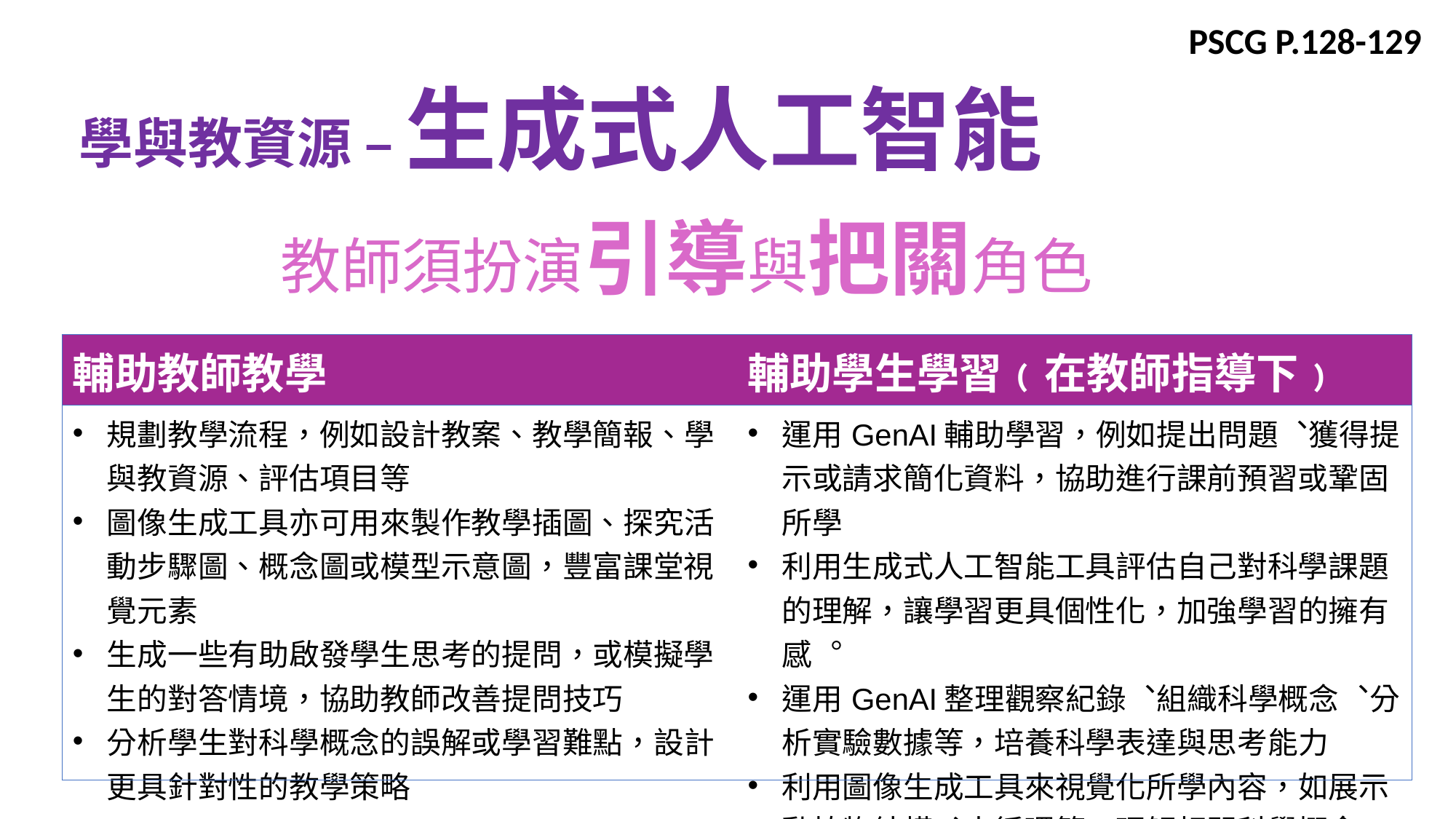

PSCG P.128-129
學與教資源 – 生成式人工智能
教師須扮演引導與把關角色
| 輔助教師教學 | 輔助學生學習﹙在教師指導下﹚ |
| --- | --- |
| 規劃教學流程，例如設計教案、教學簡報、學與教資源、評估項目等 圖像生成工具亦可用來製作教學插圖、探究活動步驟圖、概念圖或模型示意圖，豐富課堂視覺元素 生成一些有助啟發學生思考的提問，或模擬學生的對答情境，協助教師改善提問技巧 分析學生對科學概念的誤解或學習難點，設計更具針對性的教學策略 | 運用GenAI輔助學習，例如提出問題︑獲得提示或請求簡化資料，協助進行課前預習或鞏固所學 利用生成式人工智能工具評估自己對科學課題的理解，讓學習更具個性化，加強學習的擁有感︒ 運用GenAI整理觀察紀錄︑組織科學概念︑分析實驗數據等，培養科學表達與思考能力 利用圖像生成工具來視覺化所學內容，如展示動植物結構︑水循環等，理解相關科學概念 |